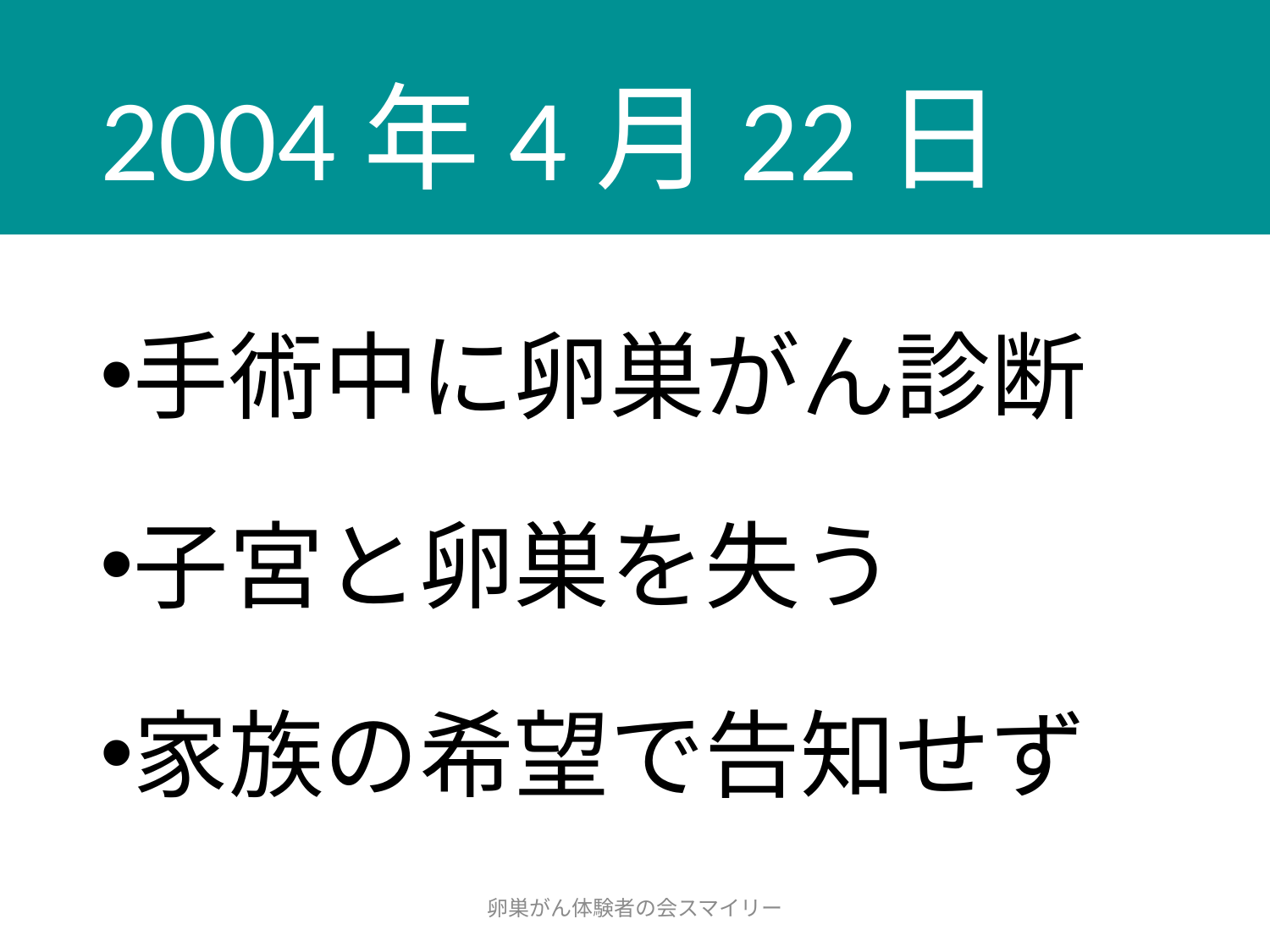

# 2004年4月22日
手術中に卵巣がん診断
子宮と卵巣を失う
家族の希望で告知せず
卵巣がん体験者の会スマイリー